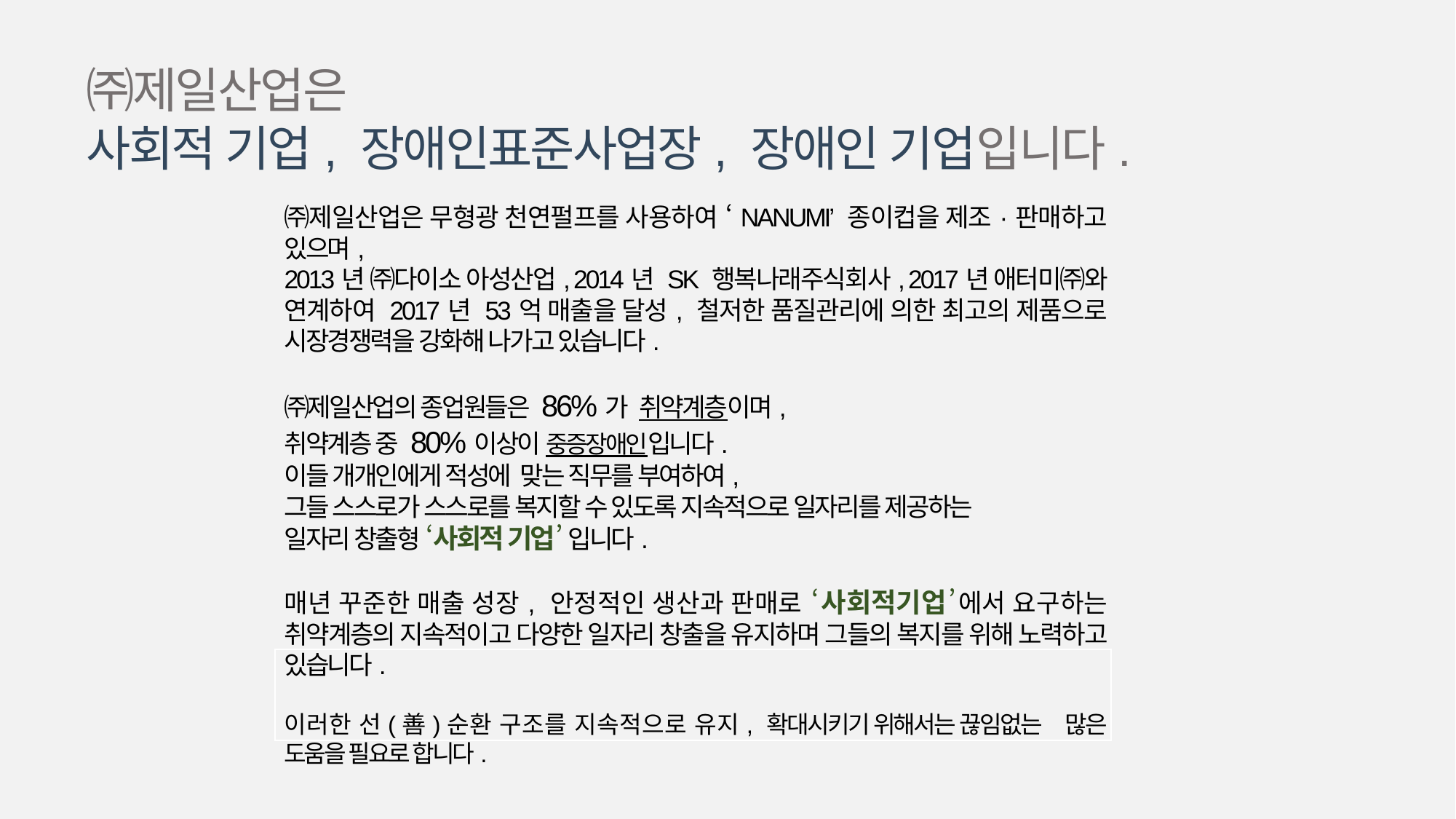

㈜제일산업은
사회적 기업, 장애인표준사업장, 장애인 기업입니다.
㈜제일산업은 무형광 천연펄프를 사용하여 ‘NANUMI’ 종이컵을 제조·판매하고 있으며,
2013년 ㈜다이소 아성산업, 2014년 SK 행복나래주식회사, 2017년 애터미㈜와 연계하여 2017년 53억 매출을 달성, 철저한 품질관리에 의한 최고의 제품으로 시장경쟁력을 강화해 나가고 있습니다.

㈜제일산업의 종업원들은 86%가  취약계층이며,
취약계층 중 80%이상이 중증장애인입니다.
이들 개개인에게 적성에  맞는 직무를 부여하여,
그들 스스로가 스스로를 복지할 수 있도록 지속적으로 일자리를 제공하는
일자리 창출형 ‘사회적 기업’ 입니다.

매년 꾸준한 매출 성장, 안정적인 생산과 판매로 ‘사회적기업’에서 요구하는 취약계층의 지속적이고 다양한 일자리 창출을 유지하며 그들의 복지를 위해 노력하고 있습니다.

이러한 선(善)순환 구조를 지속적으로 유지, 확대시키기 위해서는 끊임없는     많은 도움을 필요로 합니다.